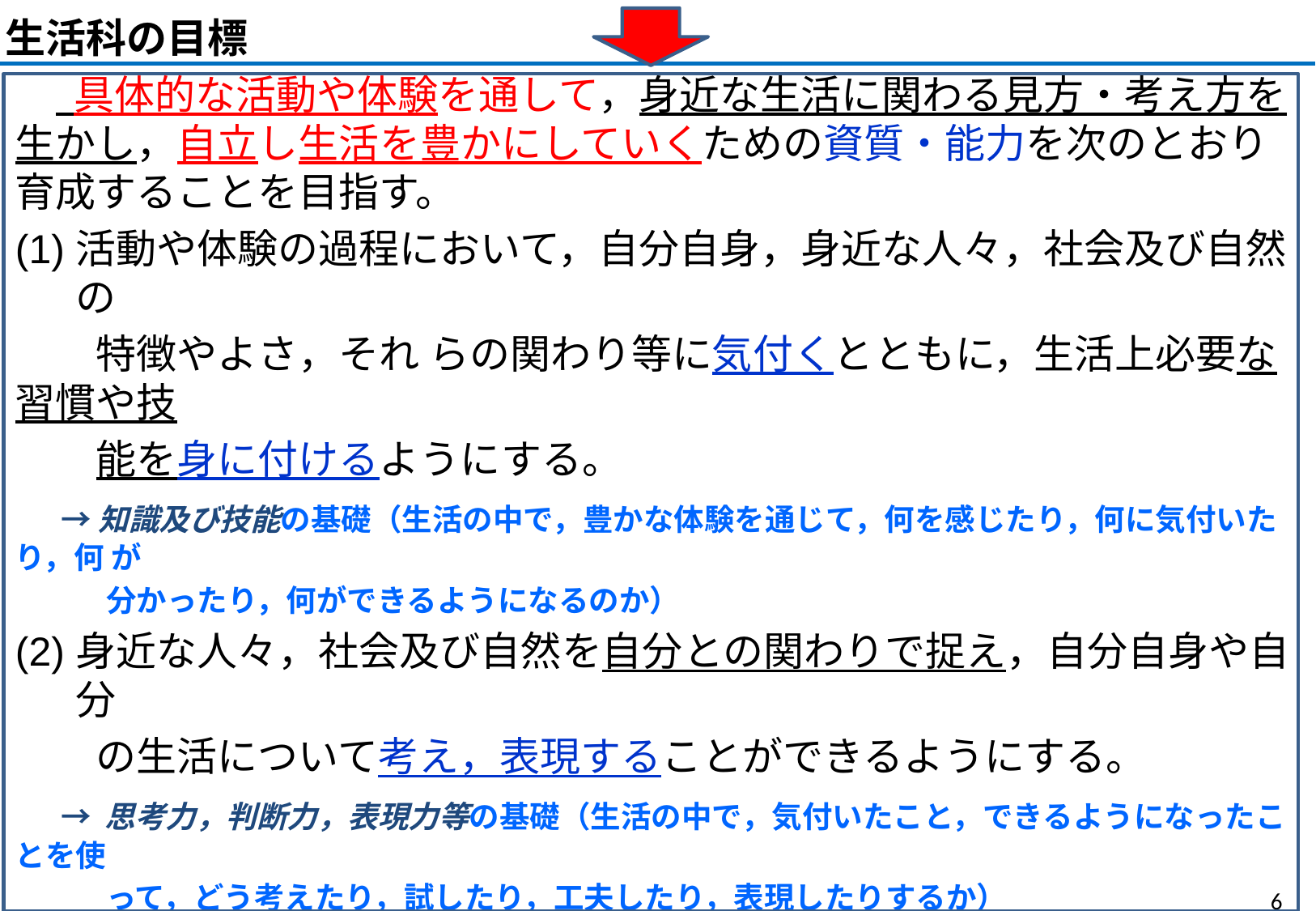

生活科の目標

　  具体的な活動や体験を通して，身近な生活に関わる見方・考え方を生かし，自立し生活を豊かにしていくための資質・能力を次のとおり育成することを目指す。
活動や体験の過程において，自分自身，身近な人々，社会及び自然の
　　特徴やよさ，それ らの関わり等に気付くとともに，生活上必要な習慣や技
　　能を身に付けるようにする。
     →知識及び技能の基礎（生活の中で，豊かな体験を通じて，何を感じたり，何に気付いたり，何 が
　　　分かったり，何ができるようになるのか）
身近な人々，社会及び自然を自分との関わりで捉え，自分自身や自分
　　の生活について考え，表現することができるようにする。
     → 思考力，判断力，表現力等の基礎（生活の中で，気付いたこと，できるようになったことを使
　　　って，どう考えたり，試したり，工夫したり，表現したりするか）
 (3)　身近な人々，社会及び自然に自ら働きかけ，意欲や自信をもって学ん
　　だり生活を豊かに  したりしようとする態度を養う。
     →学びに向かう力，人間性等（どのような心情，意欲，態度などを育み，よりよい生活を営むか）

6